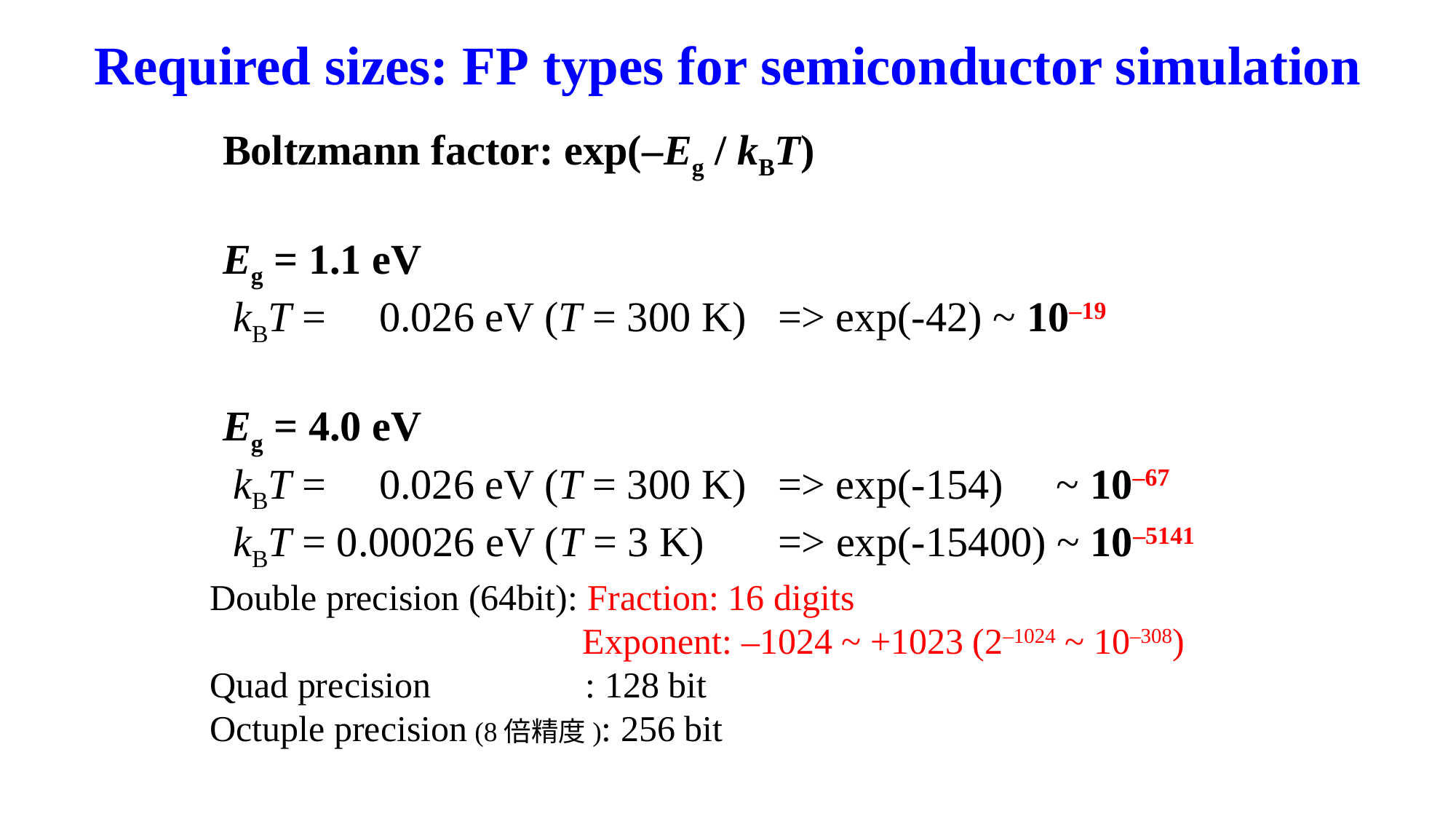

# Required sizes: FP types for semiconductor simulation
Boltzmann factor: exp(–Eg / kBT)

Eg = 1.1 eV
 kBT =     0.026 eV (T = 300 K)   => exp(-42) ~ 10–19

Eg = 4.0 eV
 kBT =     0.026 eV (T = 300 K)   => exp(-154)     ~ 10–67
 kBT = 0.00026 eV (T = 3 K)       => exp(-15400) ~ 10–5141
Double precision (64bit): Fraction: 16 digits
                                         Exponent: –1024 ~ +1023 (2–1024 ~ 10–308)
Quad precision                 : 128 bit
Octuple precision (8倍精度): 256 bit